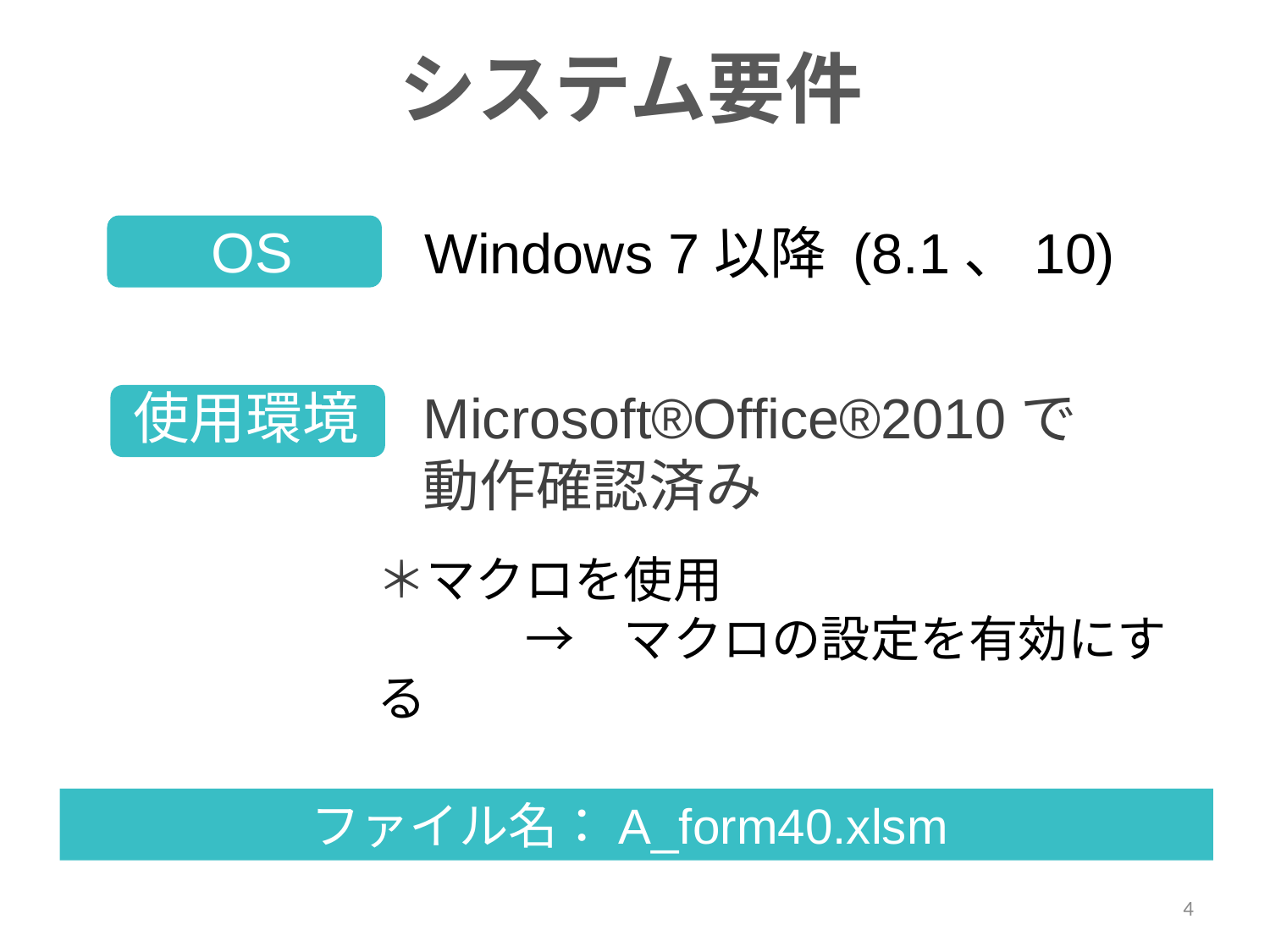

# システム要件
OS

Windows 7以降 (8.1、10)
使用環境

Microsoft®Office®2010で
動作確認済み
＊マクロを使用
　　　→　マクロの設定を有効にする
ファイル名：A_form40.xlsm
4